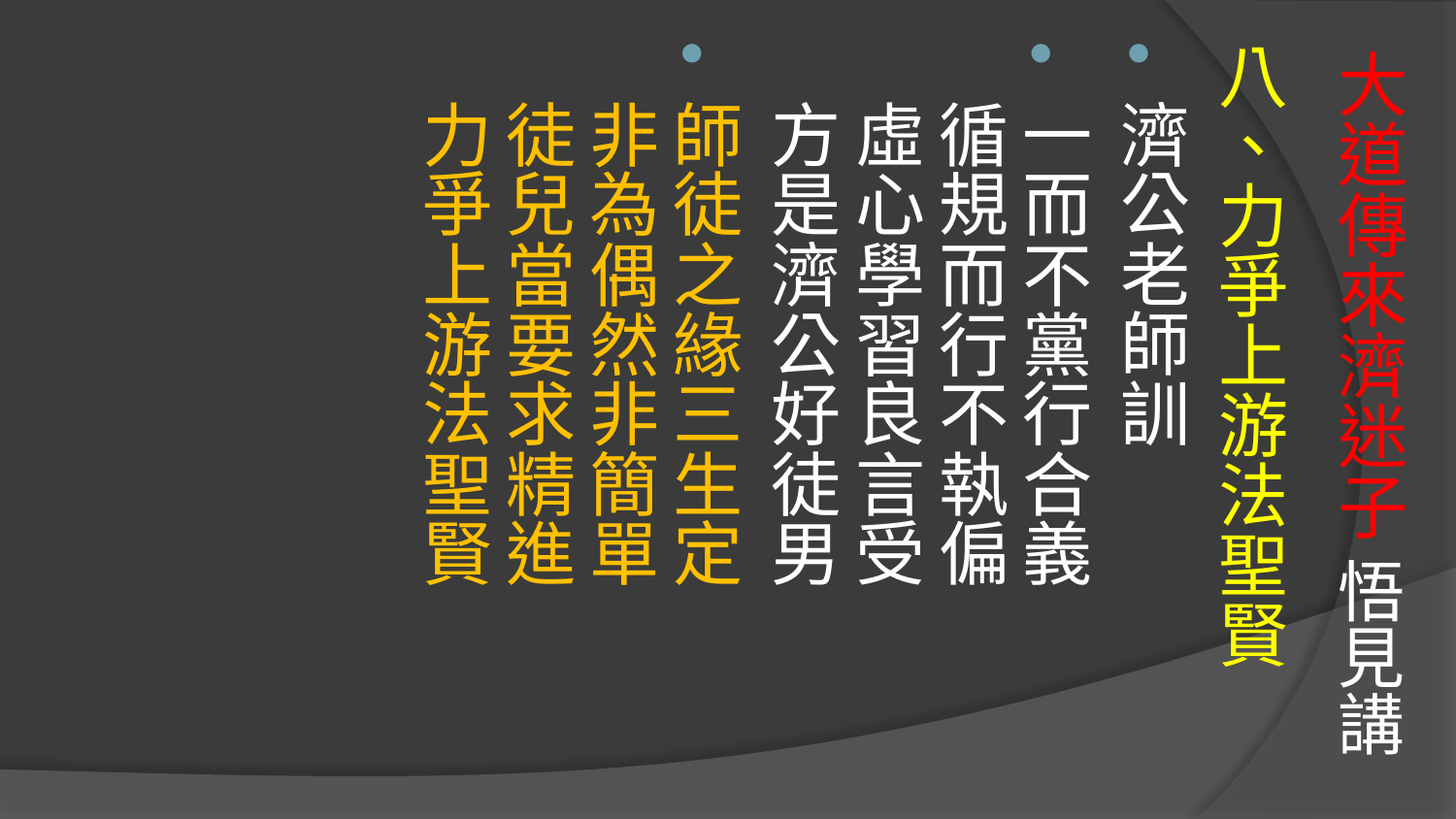

# 大道傳來濟迷子 悟見講
八、力爭上游法聖賢
濟公老師訓
一而不黨行合義　       循規而行不執偏
虛心學習良言受　       方是濟公好徒男
師徒之緣三生定　       非為偶然非簡單
徒兒當要求精進　        力爭上游法聖賢